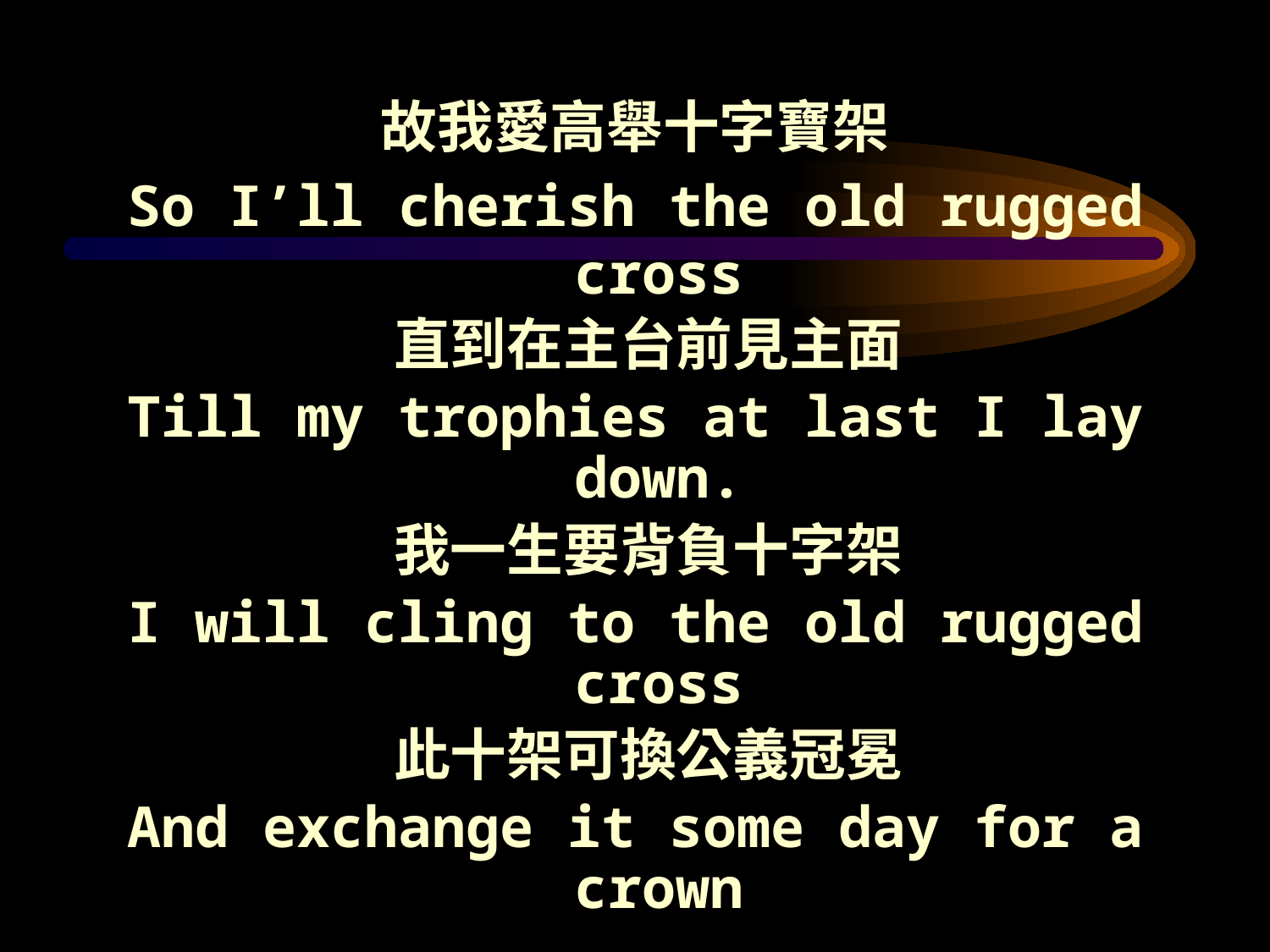

#
故我愛高舉十字寶架
So I’ll cherish the old rugged cross
 直到在主台前見主面
Till my trophies at last I lay down.
 我一生要背負十字架
I will cling to the old rugged cross
 此十架可換公義冠冕
And exchange it some day for a crown